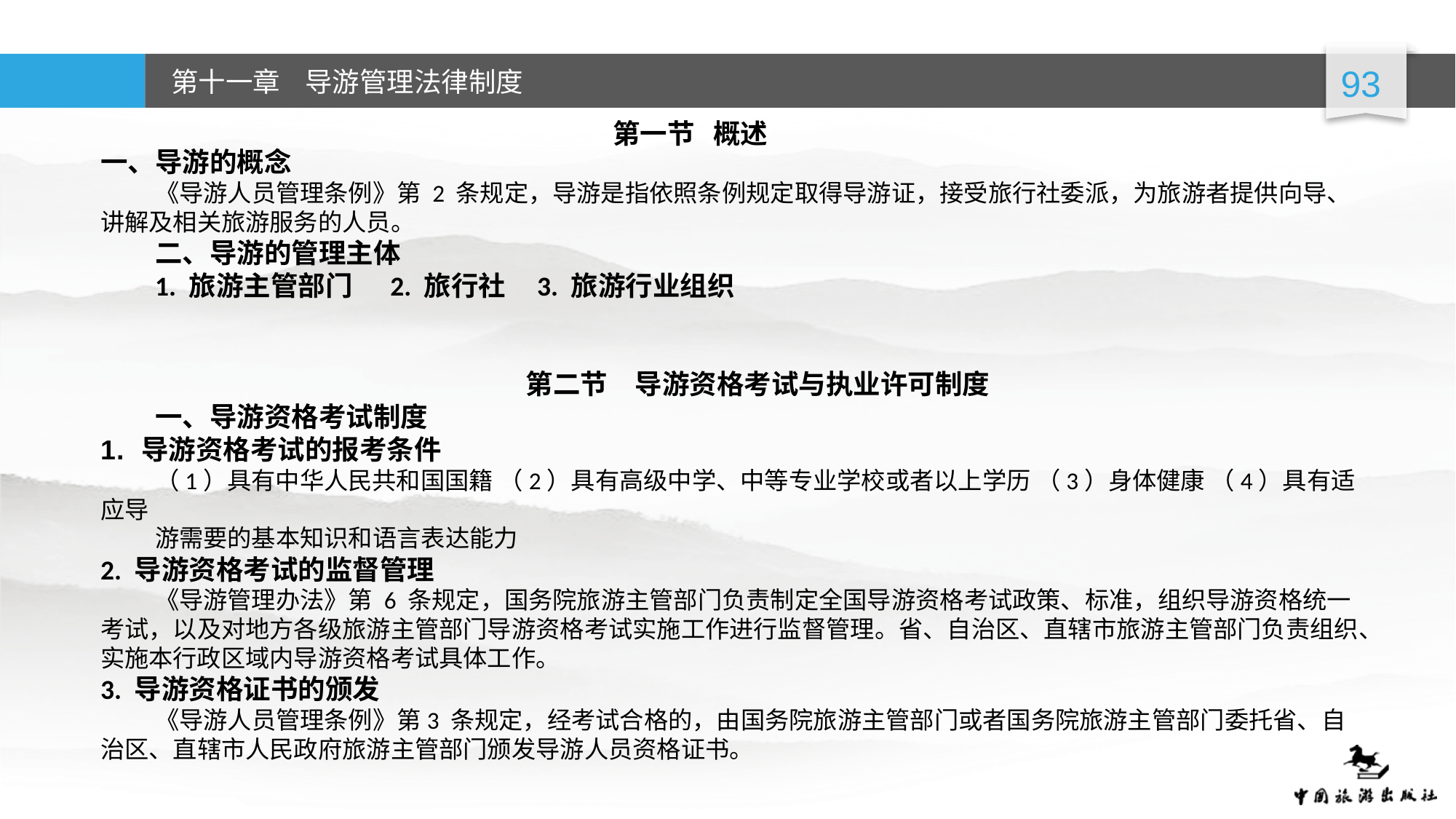

第一节   概述
一、导游的概念
《导游人员管理条例》第 2 条规定，导游是指依照条例规定取得导游证，接受旅行社委派，为旅游者提供向导、讲解及相关旅游服务的人员。
二、导游的管理主体
1. 旅游主管部门     2. 旅行社    3. 旅游行业组织

第二节　导游资格考试与执业许可制度
一、导游资格考试制度
导游资格考试的报考条件
（1）具有中华人民共和国国籍 （2）具有高级中学、中等专业学校或者以上学历 （3）身体健康 （4）具有适应导
游需要的基本知识和语言表达能力
2. 导游资格考试的监督管理
《导游管理办法》第 6 条规定，国务院旅游主管部门负责制定全国导游资格考试政策、标准，组织导游资格统一考试，以及对地方各级旅游主管部门导游资格考试实施工作进行监督管理。省、自治区、直辖市旅游主管部门负责组织、实施本行政区域内导游资格考试具体工作。
3. 导游资格证书的颁发
《导游人员管理条例》第3 条规定，经考试合格的，由国务院旅游主管部门或者国务院旅游主管部门委托省、自治区、直辖市人民政府旅游主管部门颁发导游人员资格证书。